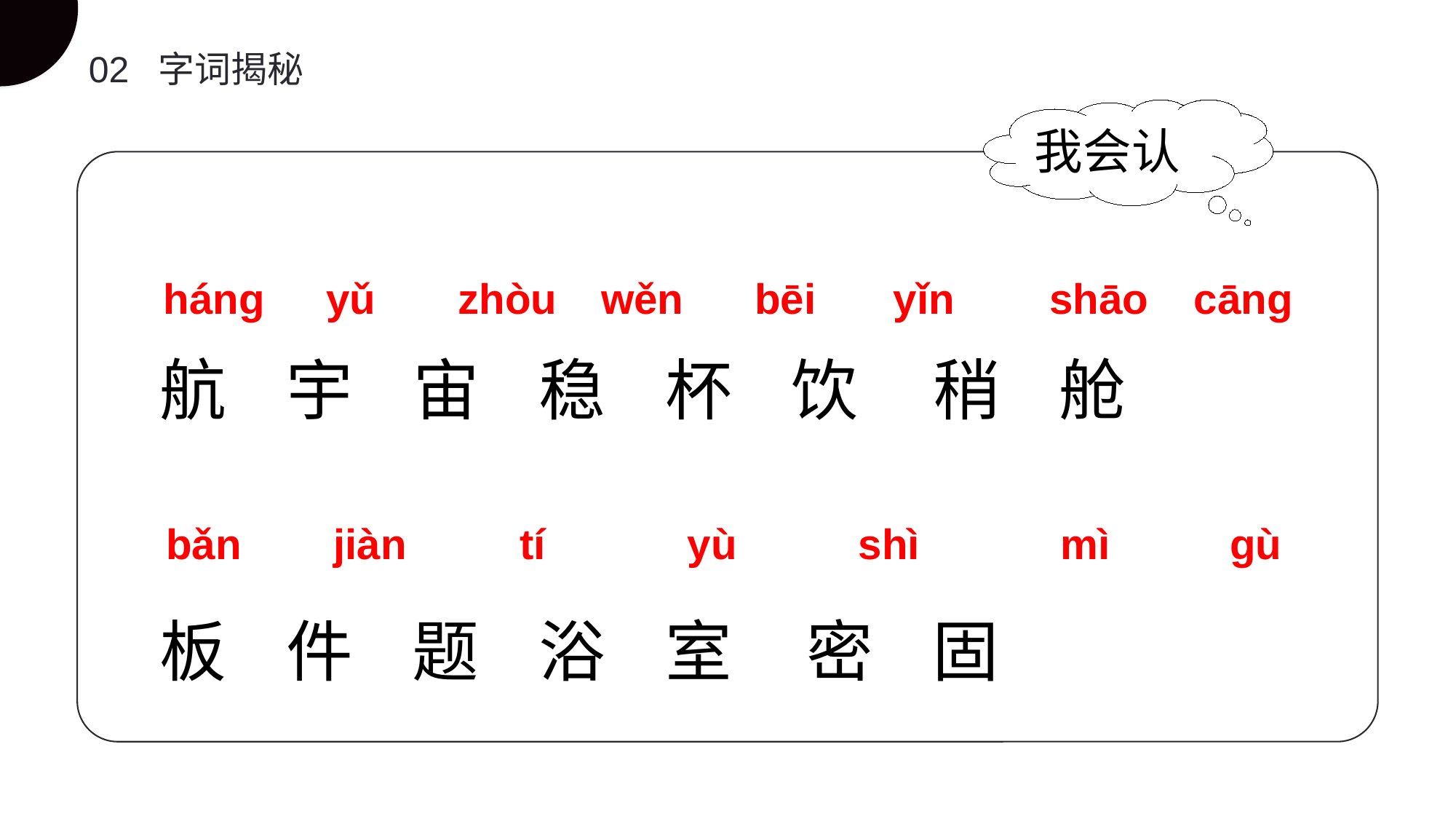

02  字词揭秘
我会认
航    宇    宙    稳    杯    饮     稍    舱

板    件    题    浴    室     密    固
hánɡ
 yǔ
zhòu
wěn
bēi
yǐn
shāo
cānɡ
bǎn
jiàn
 yù
shì
mì
 tí
ɡù